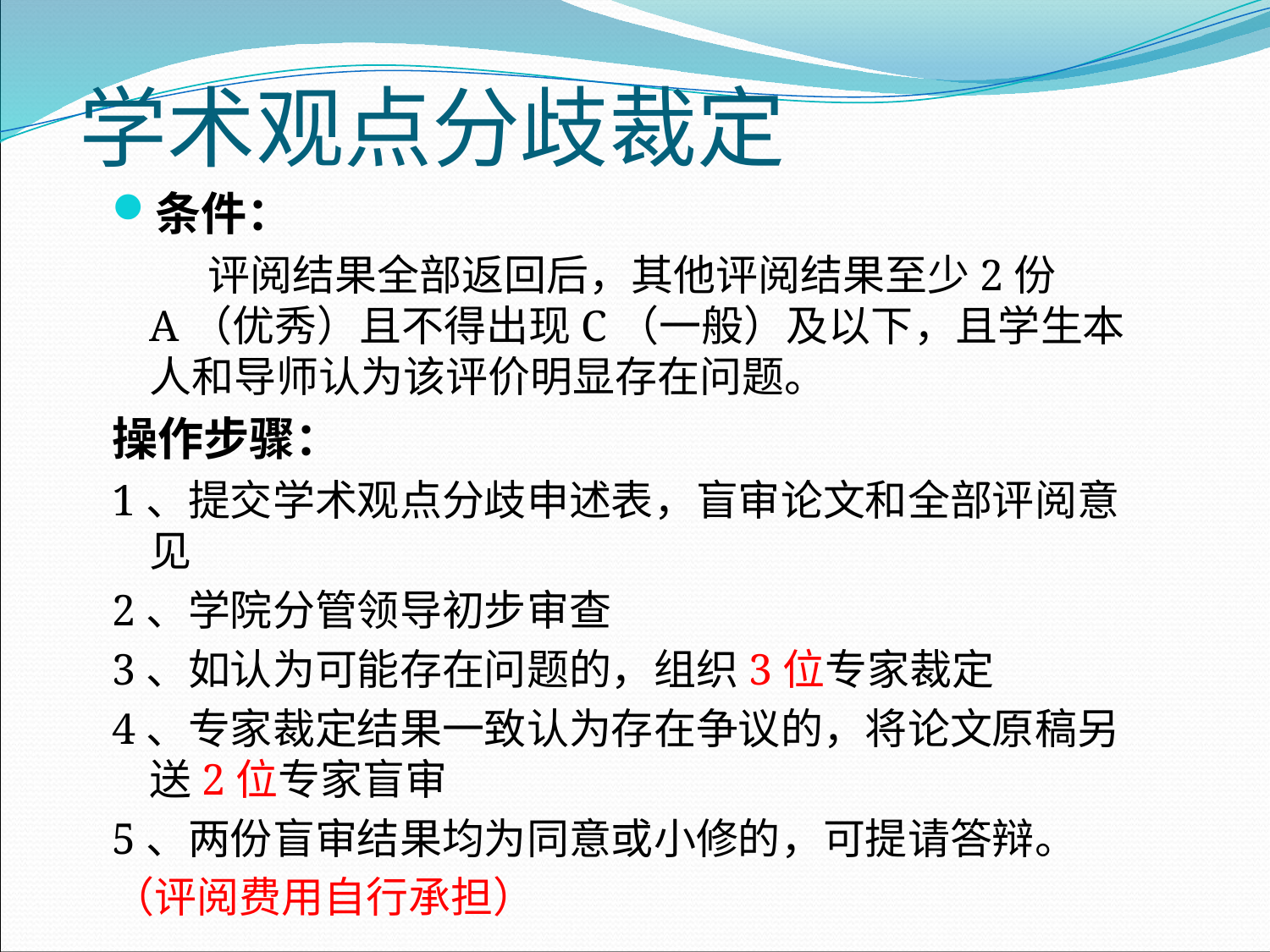

# 学术观点分歧裁定
条件：
         评阅结果全部返回后，其他评阅结果至少2份A（优秀）且不得出现C（一般）及以下，且学生本人和导师认为该评价明显存在问题。
操作步骤：
1、提交学术观点分歧申述表，盲审论文和全部评阅意见
2、学院分管领导初步审查
3、如认为可能存在问题的，组织3位专家裁定
4、专家裁定结果一致认为存在争议的，将论文原稿另送2位专家盲审
5、两份盲审结果均为同意或小修的，可提请答辩。
（评阅费用自行承担）